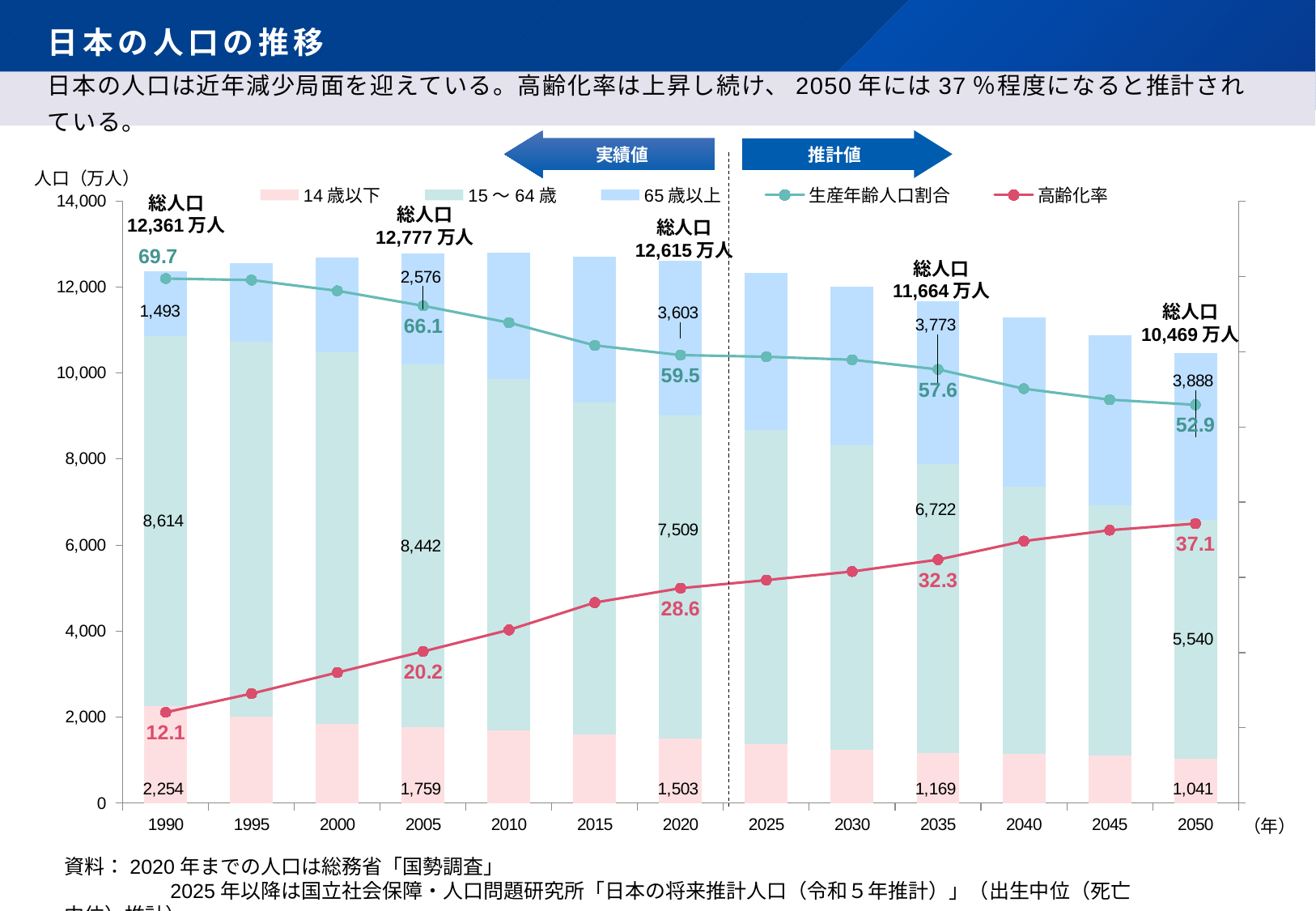

# 日本の人口の推移
日本の人口は近年減少局面を迎えている。高齢化率は上昇し続け、2050年には37％程度になると推計されている。
実績値
推計値
人口（万人）

### Chart

| Category | 14歳以下 | 15～64歳 | 65歳以上 | 生産年齢人口割合 | 高齢化率 |
|---|---|---|---|---|---|
| 1990 | 2254.4 | 8614.0 | 1492.8 | 69.69 | 12.08 |
| 1995 | 2003.3 | 8726.0 | 1827.7 | 69.49 | 14.56 |
| 2000 | 1850.5 | 8638.0 | 2204.1 | 68.06 | 17.36 |
| 2005 | 1758.5 | 8442.2 | 2576.1 | 66.07 | 20.16 |
| 2010 | 1683.9 | 8173.5 | 2948.4 | 63.83 | 23.02 |
| 2015 | 1594.5 | 7728.2 | 3386.8 | 60.81 | 26.65 |
| 2020 | 1503.1602 | 7508.7865 | 3602.6632 | 59.524524020358335 | 28.559449943830607 |
| 2025 | 1363.2522367661202 | 7310.102462923387 | 3652.890098922182 | 59.305186472904715 | 29.635060463293776 |
| 2030 | 1239.7005509748913 | 7075.682869146975 | 3696.1946030258714 | 58.90718817720132 | 30.771931846946977 |
| 2035 | 1169.1191894178546 | 6721.55546207557 | 3773.2156911955813 | 57.627046076343504 | 32.349547023653706 |
| 2040 | 1141.9045463118762 | 6213.3374041997295 | 3928.498548558396 | 55.06451876230075 | 34.815569791614585 |
| 2045 | 1102.692999651364 | 5832.291639238417 | 3945.149249813132 | 53.60496202435727 | 36.26011674276797 |
| 2050 | 1040.6124001875794 | 5540.2035221181595 | 3887.8223570429677 | 52.92191185024725 | 37.13780391774933 |
総人口
12,361万人
総人口
12,777万人
総人口
12,615万人
総人口
11,664万人
総人口
10,469万人
（年）
資料：2020年までの人口は総務省「国勢調査」
　　　　　2025年以降は国立社会保障・人口問題研究所「日本の将来推計人口（令和５年推計）」（出生中位（死亡中位）推計）